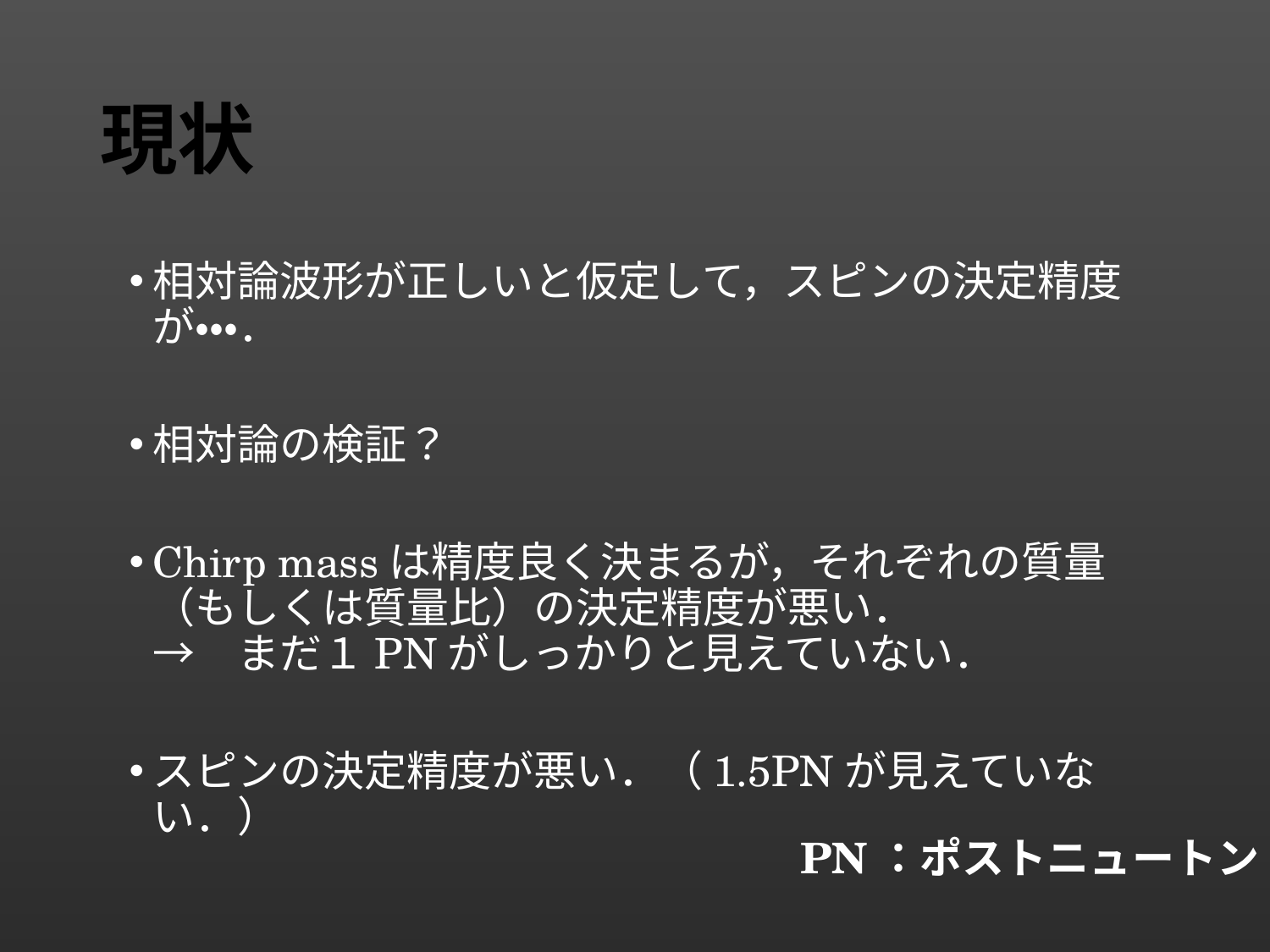

# 現状
相対論波形が正しいと仮定して，スピンの決定精度が・・・．

相対論の検証？

Chirp massは精度良く決まるが，それぞれの質量
（もしくは質量比）の決定精度が悪い．
→　まだ１PNがしっかりと見えていない．

スピンの決定精度が悪い．（1.5PNが見えていない．）
PN：ポストニュートン